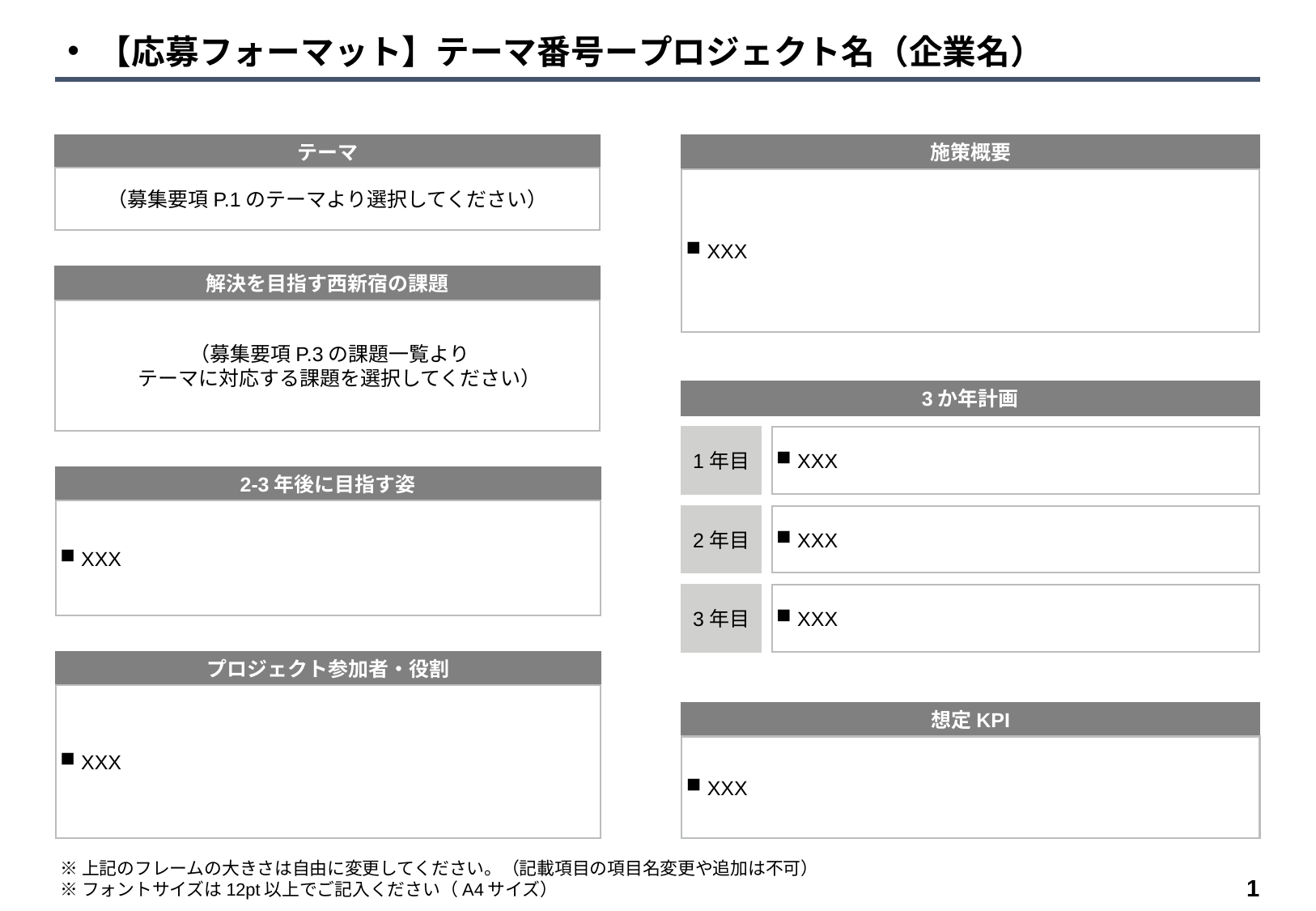

【応募フォーマット】テーマ番号ープロジェクト名（企業名）

施策概要
XXX
3か年計画
1年目
XXX
2年目
XXX
3年目
XXX
想定KPI
XXX
テーマ
（募集要項P.1のテーマより選択してください）
解決を目指す西新宿の課題
（募集要項P.3の課題一覧より
　テーマに対応する課題を選択してください）
2-3年後に目指す姿
XXX
プロジェクト参加者・役割
XXX
※上記のフレームの大きさは自由に変更してください。（記載項目の項目名変更や追加は不可）
※フォントサイズは12pt以上でご記入ください（A4サイズ）
1